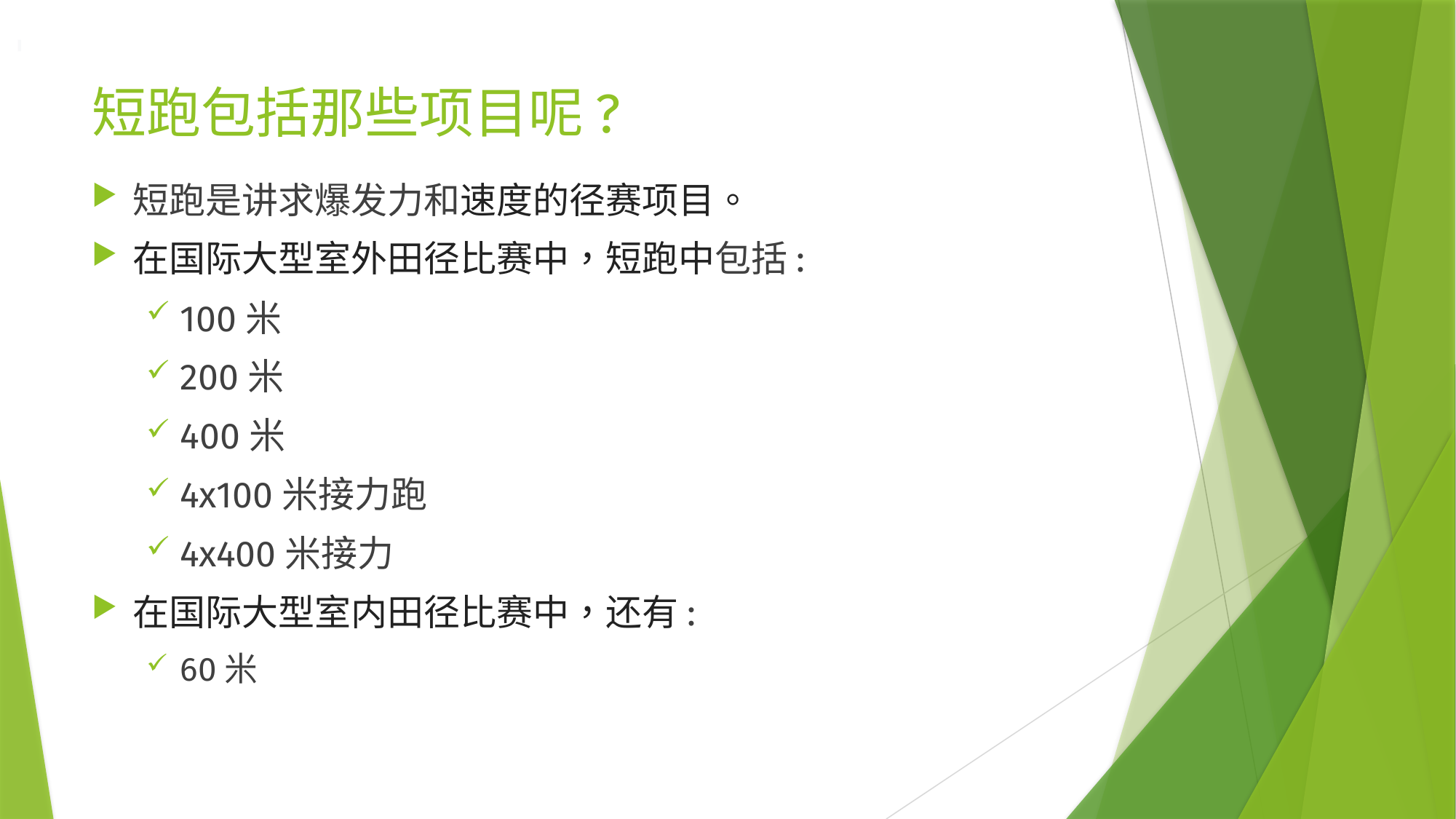

# 短跑包括那些项目呢?
短跑是讲求爆发力和速度的径赛项目。
在国际大型室外田径比赛中，短跑中包括:
100米
200米
400米
4x100米接力跑
4x400米接力
在国际大型室内田径比赛中，还有:
60米